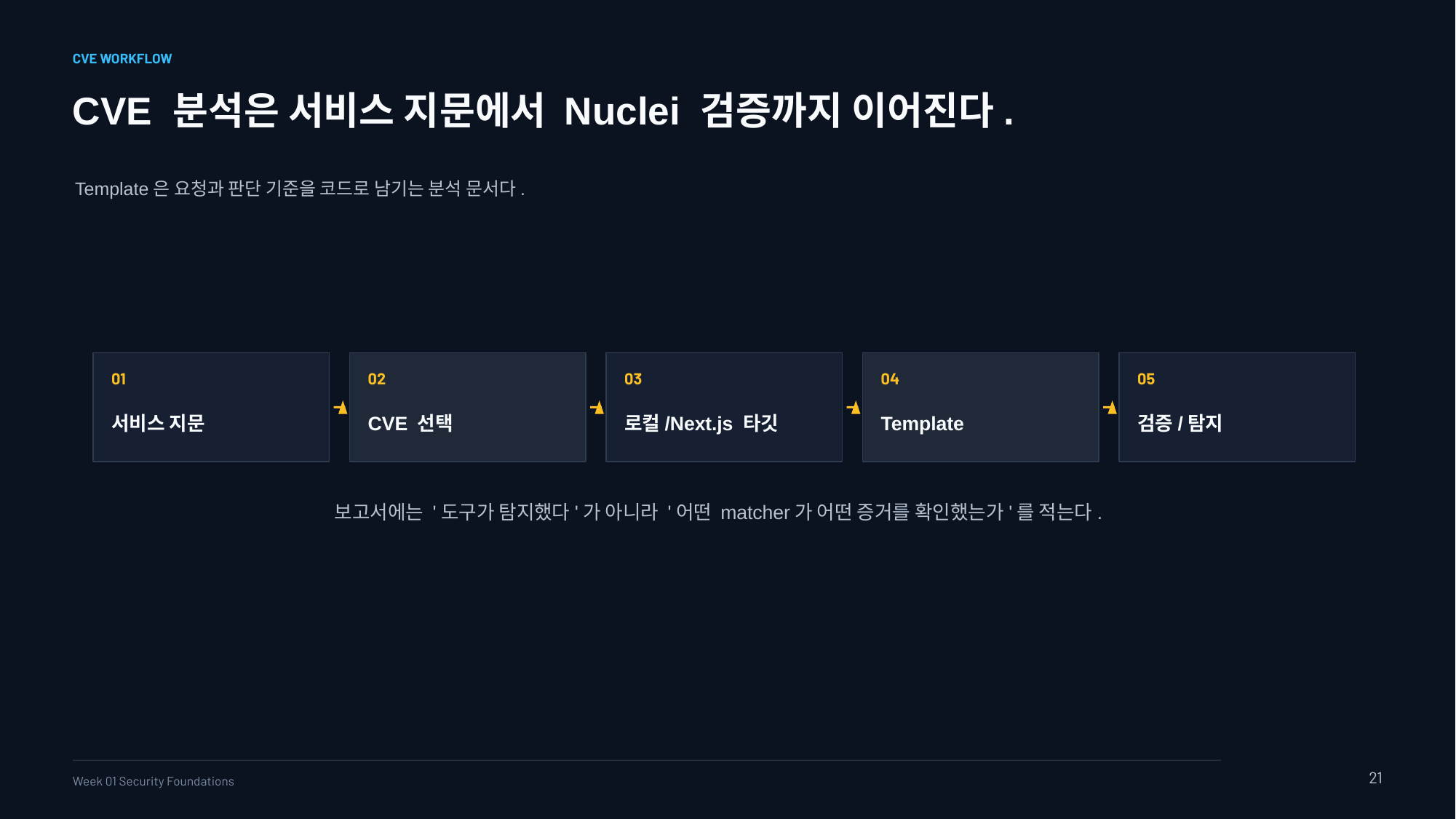

CVE WORKFLOW
CVE 분석은 서비스 지문에서 Nuclei 검증까지 이어진다.
Template은 요청과 판단 기준을 코드로 남기는 분석 문서다.

01
02
03
04
05

서비스 지문
CVE 선택
로컬/Next.js 타깃
Template
검증/탐지

보고서에는 '도구가 탐지했다'가 아니라 '어떤 matcher가 어떤 증거를 확인했는가'를 적는다.

21
Week 01 Security Foundations